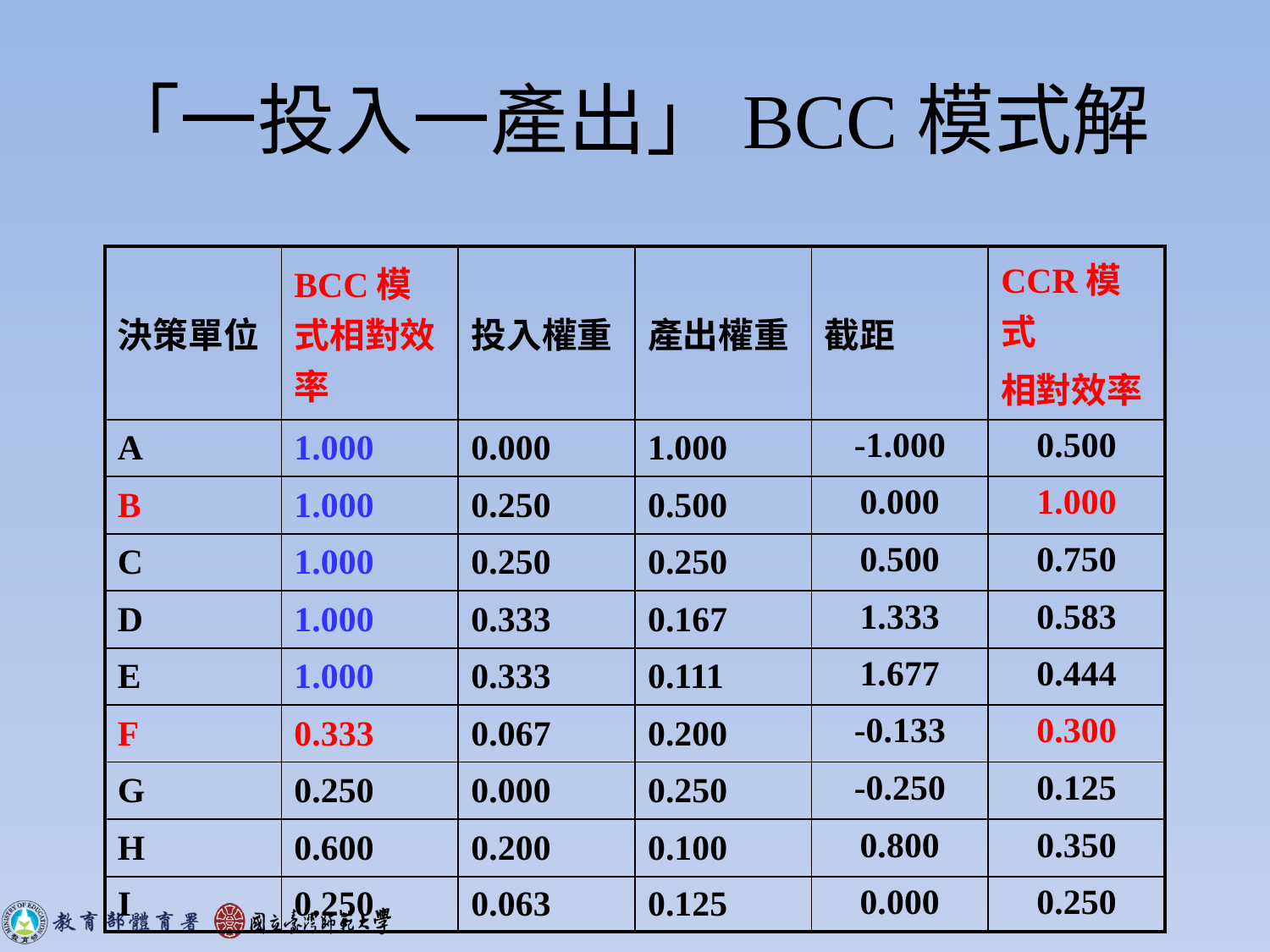

# 「一投入一產出」BCC模式解

| 決策單位 | BCC模式相對效率 | 投入權重 | 產出權重 | 截距 | CCR模式 相對效率 |
| --- | --- | --- | --- | --- | --- |
| A | 1.000 | 0.000 | 1.000 | -1.000 | 0.500 |
| B | 1.000 | 0.250 | 0.500 | 0.000 | 1.000 |
| C | 1.000 | 0.250 | 0.250 | 0.500 | 0.750 |
| D | 1.000 | 0.333 | 0.167 | 1.333 | 0.583 |
| E | 1.000 | 0.333 | 0.111 | 1.677 | 0.444 |
| F | 0.333 | 0.067 | 0.200 | -0.133 | 0.300 |
| G | 0.250 | 0.000 | 0.250 | -0.250 | 0.125 |
| H | 0.600 | 0.200 | 0.100 | 0.800 | 0.350 |
| I | 0.250 | 0.063 | 0.125 | 0.000 | 0.250 |